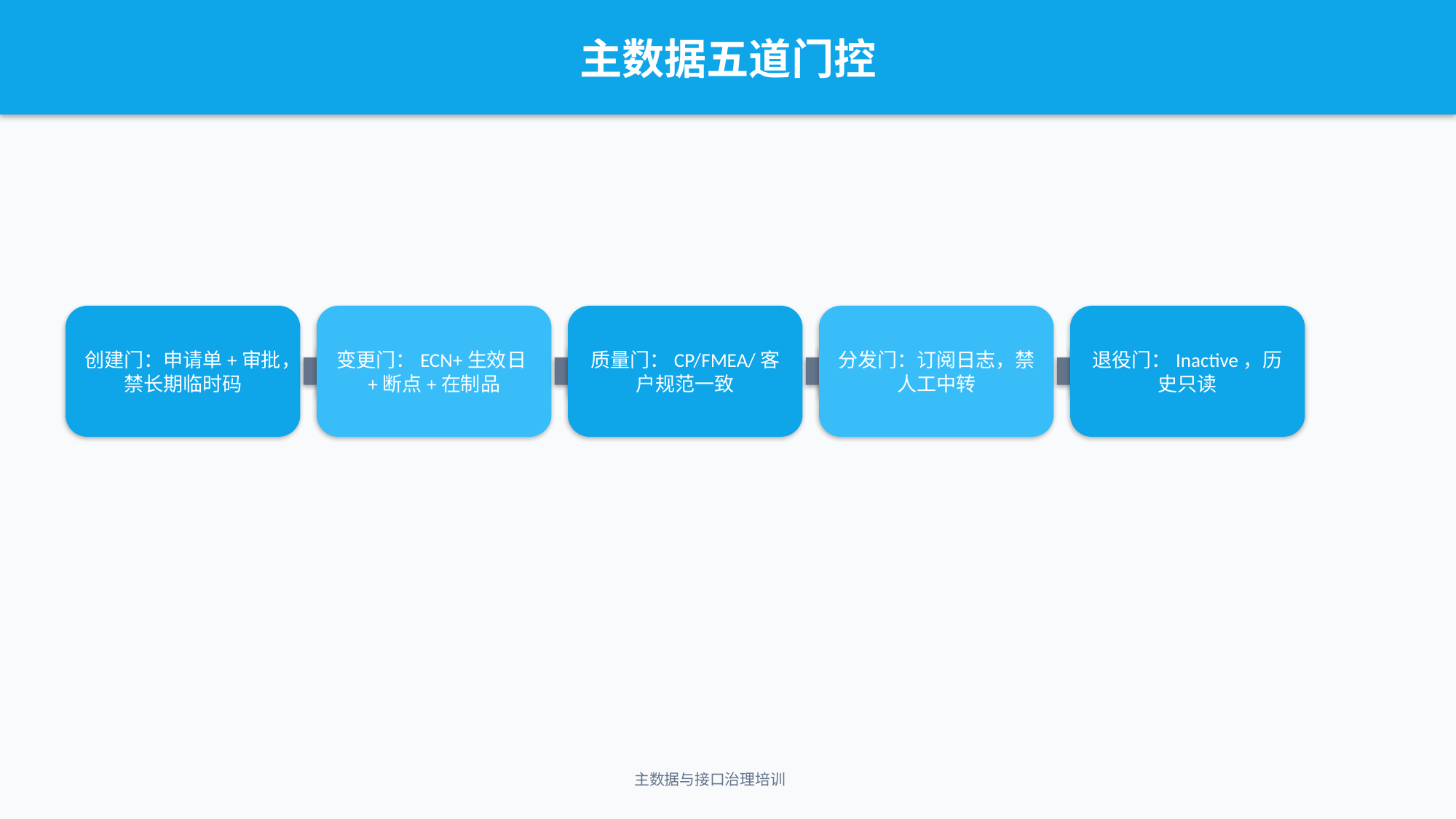

主数据五道门控
创建门：申请单+审批，禁长期临时码
变更门：ECN+生效日+断点+在制品
质量门：CP/FMEA/客户规范一致
分发门：订阅日志，禁人工中转
退役门：Inactive，历史只读

主数据与接口治理培训